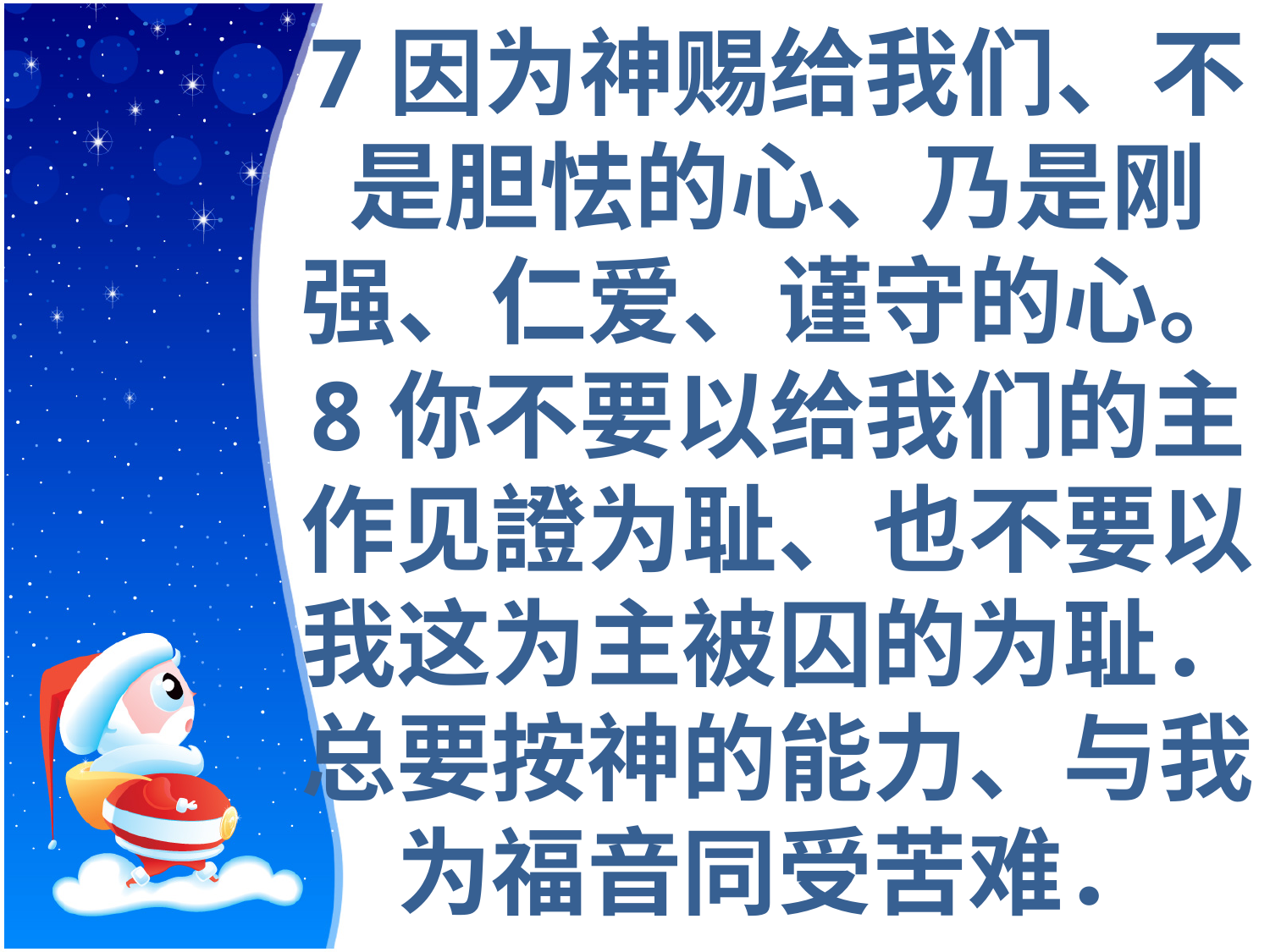

7因为神赐给我们、不是胆怯的心、乃是刚强、仁爱、谨守的心。
8你不要以给我们的主作见證为耻、也不要以我这为主被囚的为耻．总要按神的能力、与我为福音同受苦难．